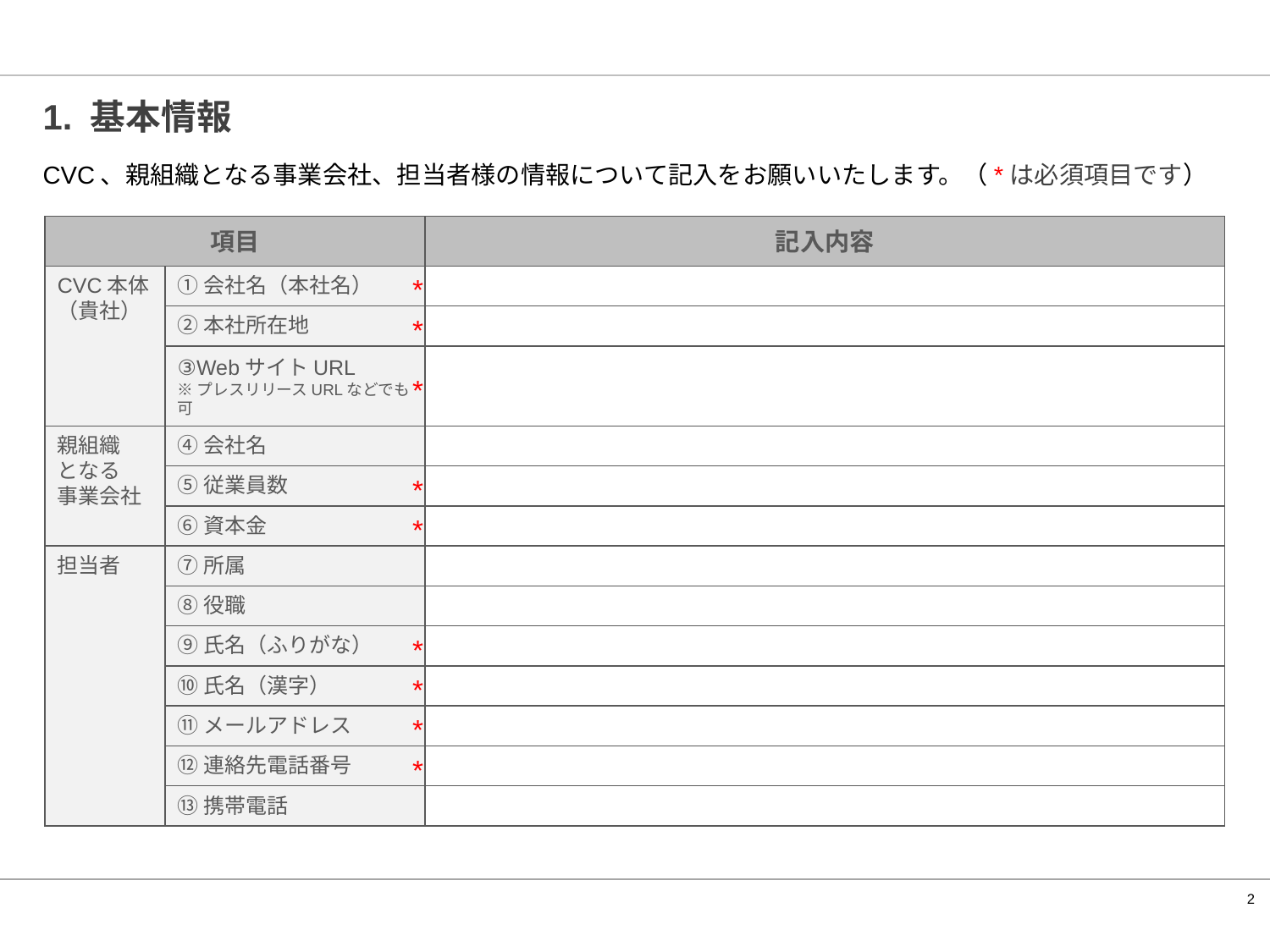

# 1. 基本情報
CVC、親組織となる事業会社、担当者様の情報について記入をお願いいたします。（*は必須項目です）
項目
記入内容
CVC本体
（貴社）
①会社名（本社名）
*

②本社所在地
*

③WebサイトURL
※プレスリリースURLなどでも可

*
親組織
となる
事業会社
④会社名

⑤従業員数
*

⑥資本金
*

担当者
⑦所属

⑧役職

⑨氏名（ふりがな）
*

⑩氏名（漢字）
*

⑪メールアドレス
*

⑫連絡先電話番号
*

⑬携帯電話